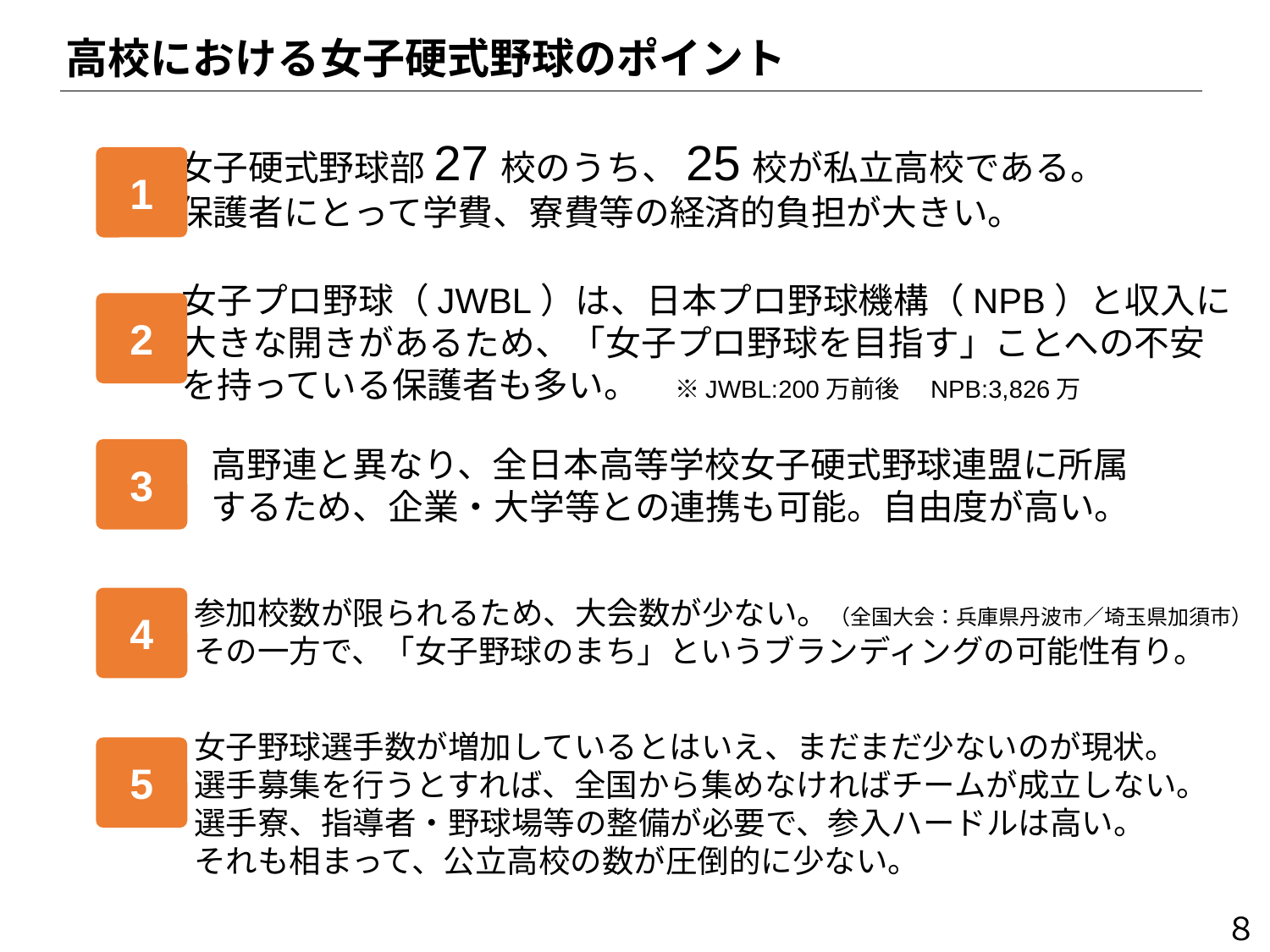

高校における女子硬式野球のポイント
女子硬式野球部27校のうち、25校が私立高校である。
保護者にとって学費、寮費等の経済的負担が大きい。
1
女子プロ野球（JWBL）は、日本プロ野球機構（NPB）と収入に
大きな開きがあるため、「女子プロ野球を目指す」ことへの不安
を持っている保護者も多い。　※JWBL:200万前後　NPB:3,826万
2
高野連と異なり、全日本高等学校女子硬式野球連盟に所属
するため、企業・大学等との連携も可能。自由度が高い。
3
参加校数が限られるため、大会数が少ない。（全国大会：兵庫県丹波市／埼玉県加須市）
その一方で、「女子野球のまち」というブランディングの可能性有り。
4
女子野球選手数が増加しているとはいえ、まだまだ少ないのが現状。
選手募集を行うとすれば、全国から集めなければチームが成立しない。
選手寮、指導者・野球場等の整備が必要で、参入ハードルは高い。
それも相まって、公立高校の数が圧倒的に少ない。
5
８